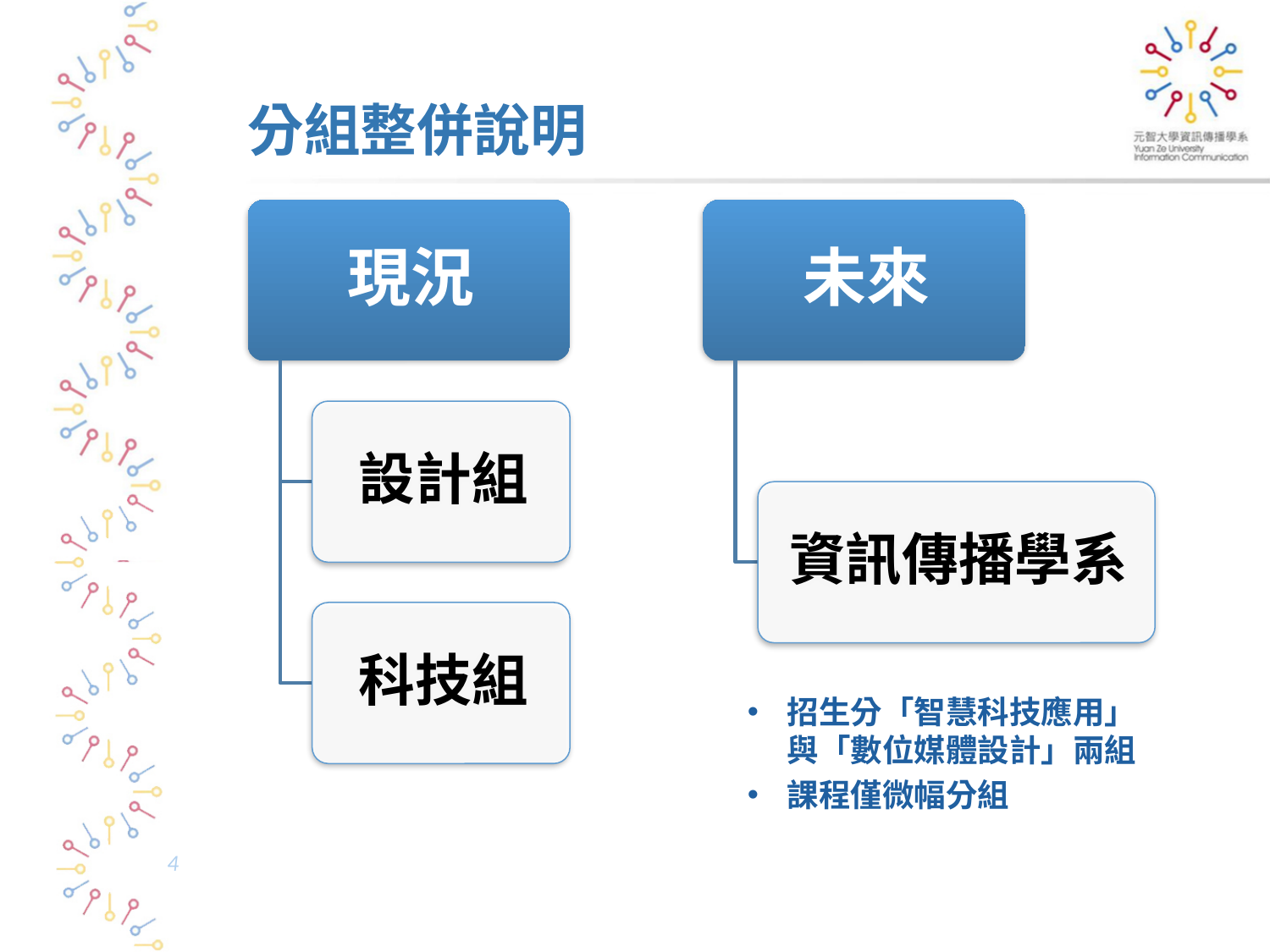

分組整併說明
現況
設計組
科技組
未來
資訊傳播學系
招生分「智慧科技應用」與「數位媒體設計」兩組
課程僅微幅分組
4